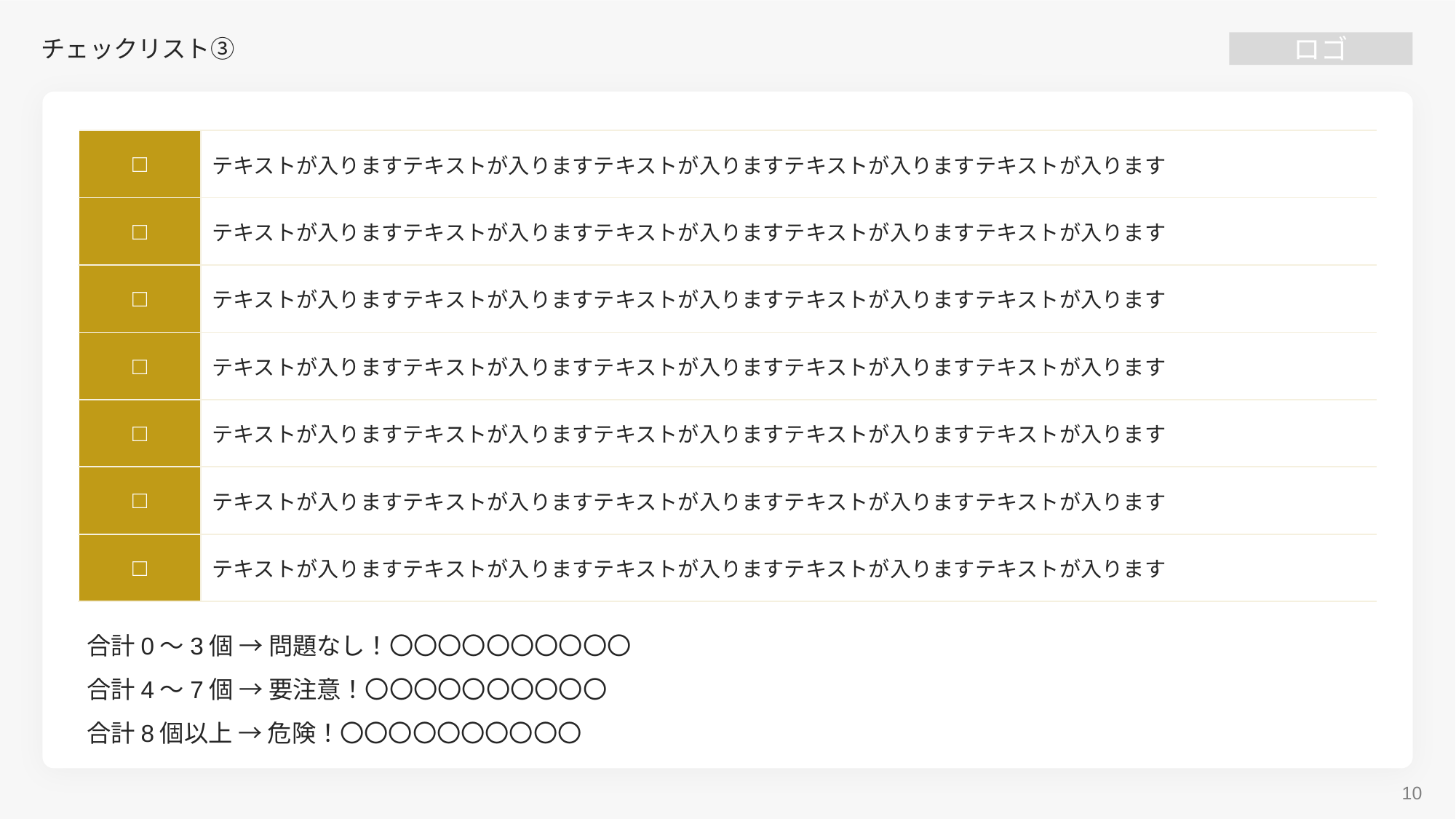

# チェックリスト③
| □ | テキストが入りますテキストが入りますテキストが入りますテキストが入りますテキストが入ります |
| --- | --- |
| □ | テキストが入りますテキストが入りますテキストが入りますテキストが入りますテキストが入ります |
| □ | テキストが入りますテキストが入りますテキストが入りますテキストが入りますテキストが入ります |
| □ | テキストが入りますテキストが入りますテキストが入りますテキストが入りますテキストが入ります |
| □ | テキストが入りますテキストが入りますテキストが入りますテキストが入りますテキストが入ります |
| □ | テキストが入りますテキストが入りますテキストが入りますテキストが入りますテキストが入ります |
| □ | テキストが入りますテキストが入りますテキストが入りますテキストが入りますテキストが入ります |
合計0〜3個 → 問題なし！〇〇〇〇〇〇〇〇〇〇
合計4〜7個 → 要注意！〇〇〇〇〇〇〇〇〇〇
合計8個以上 → 危険！〇〇〇〇〇〇〇〇〇〇